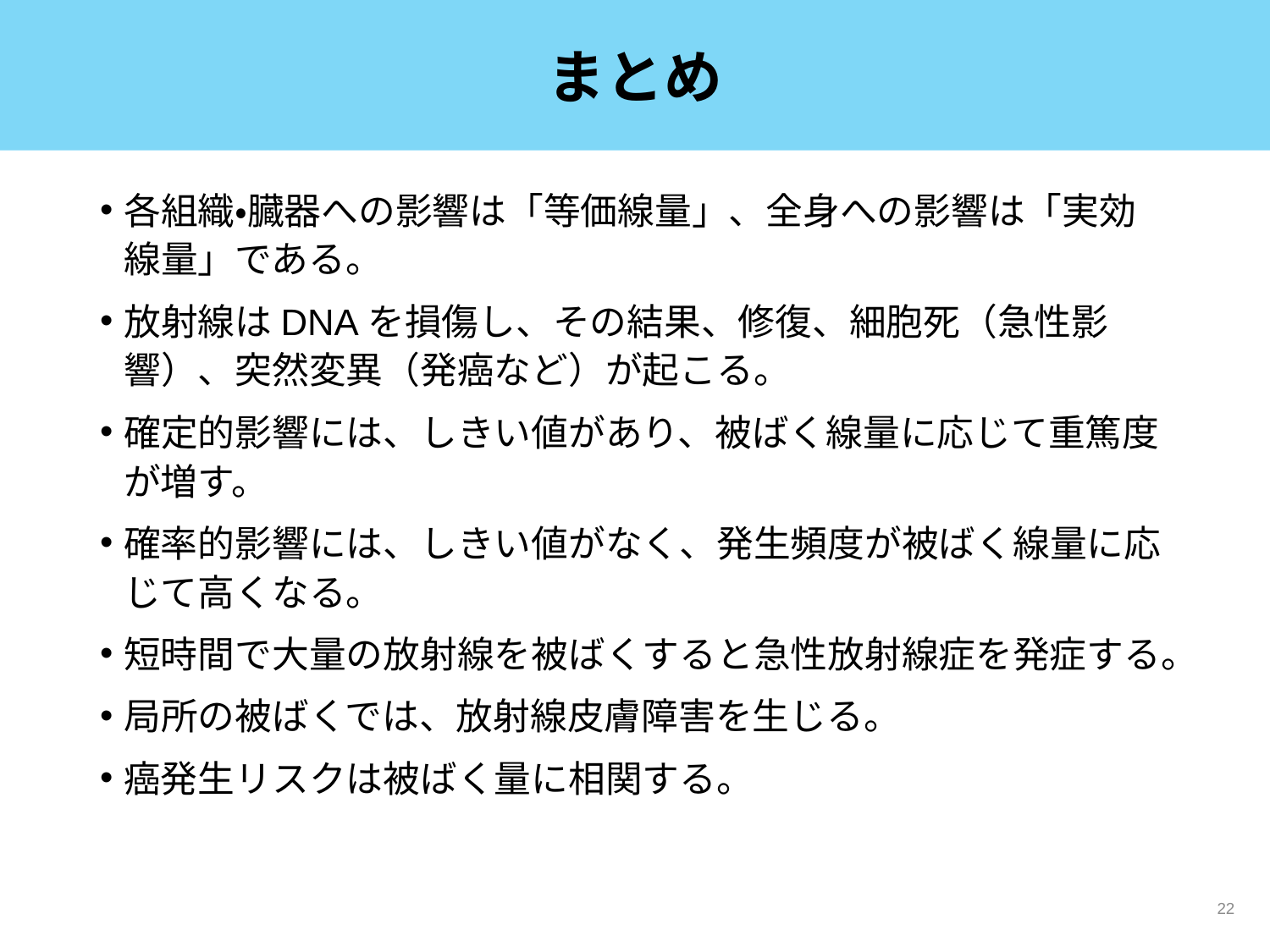

# まとめ
各組織・臓器への影響は「等価線量」、全身への影響は「実効線量」である。
放射線はDNAを損傷し、その結果、修復、細胞死（急性影響）、突然変異（発癌など）が起こる。
確定的影響には、しきい値があり、被ばく線量に応じて重篤度が増す。
確率的影響には、しきい値がなく、発生頻度が被ばく線量に応じて高くなる。
短時間で大量の放射線を被ばくすると急性放射線症を発症する。
局所の被ばくでは、放射線皮膚障害を生じる。
癌発生リスクは被ばく量に相関する。
22